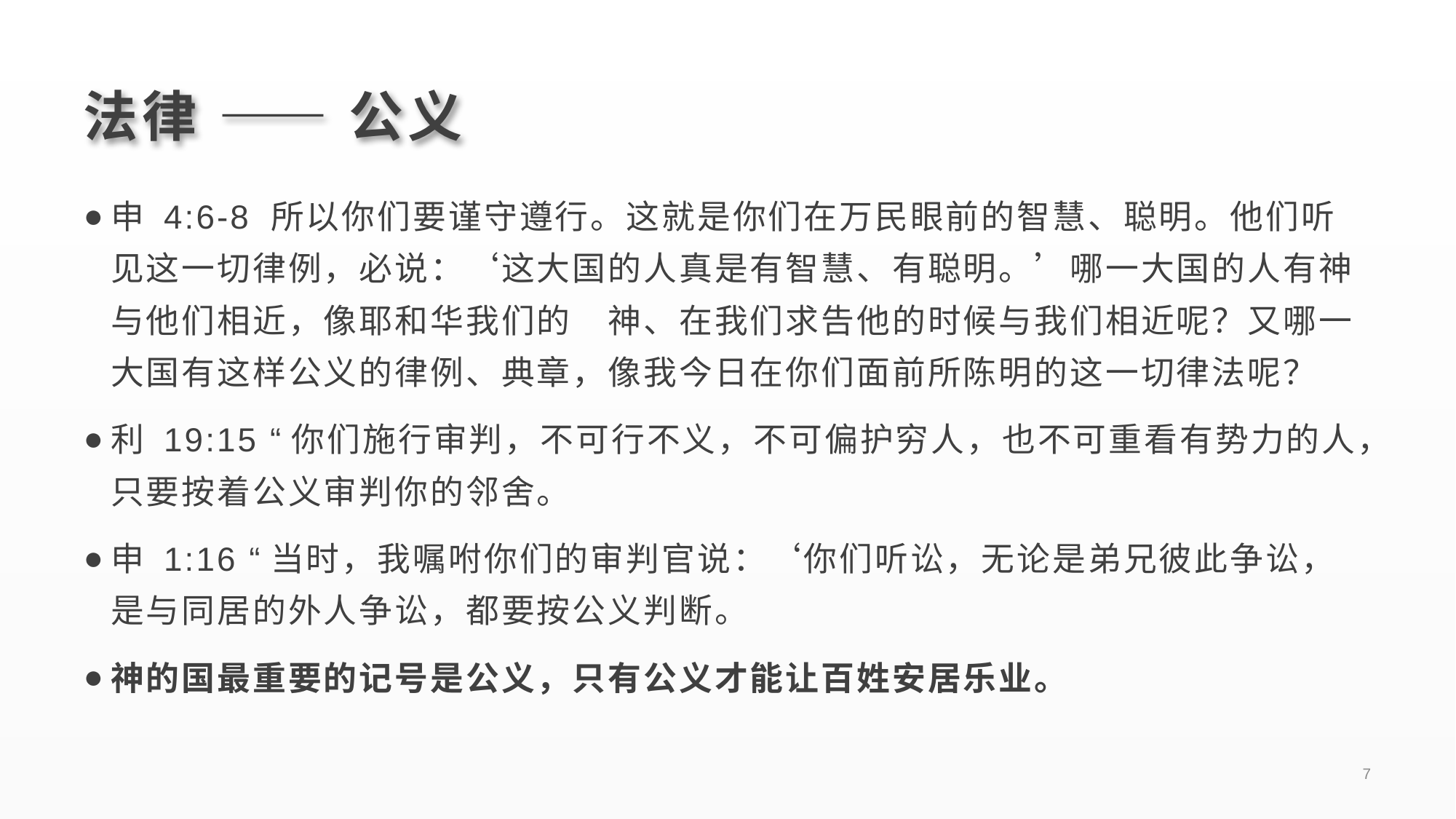

# 法律 —— 公义
申 4:6-8 所以你们要谨守遵行。这就是你们在万民眼前的智慧、聪明。他们听见这一切律例，必说：‘这大国的人真是有智慧、有聪明。’哪一大国的人有神与他们相近，像耶和华我们的　神、在我们求告他的时候与我们相近呢？又哪一大国有这样公义的律例、典章，像我今日在你们面前所陈明的这一切律法呢？
利 19:15 “你们施行审判，不可行不义，不可偏护穷人，也不可重看有势力的人，只要按着公义审判你的邻舍。
申 1:16 “当时，我嘱咐你们的审判官说：‘你们听讼，无论是弟兄彼此争讼，是与同居的外人争讼，都要按公义判断。
神的国最重要的记号是公义，只有公义才能让百姓安居乐业。

7